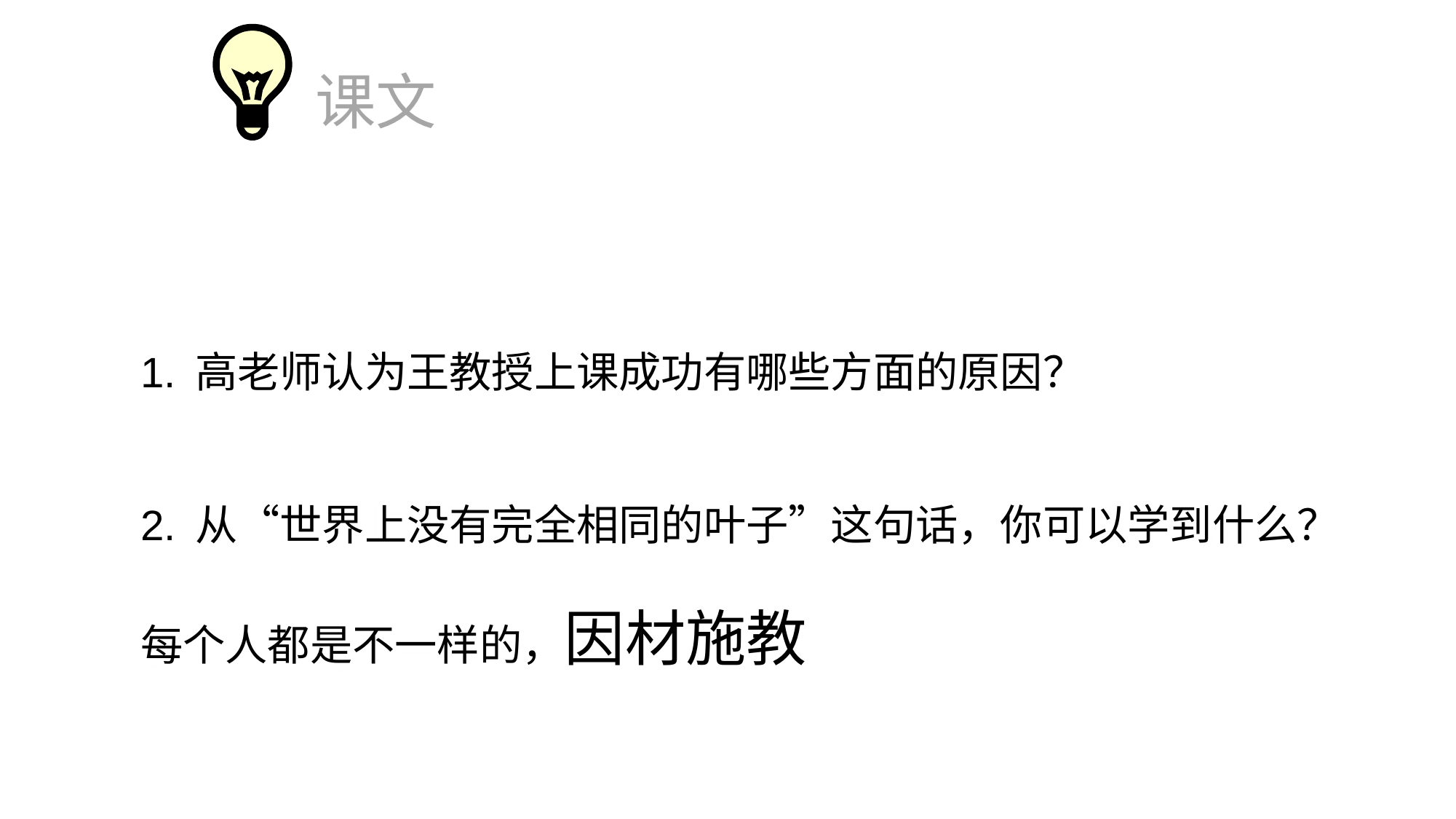

课文

高老师认为王教授上课成功有哪些方面的原因？

从“世界上没有完全相同的叶子”这句话，你可以学到什么？

每个人都是不一样的，因材施教